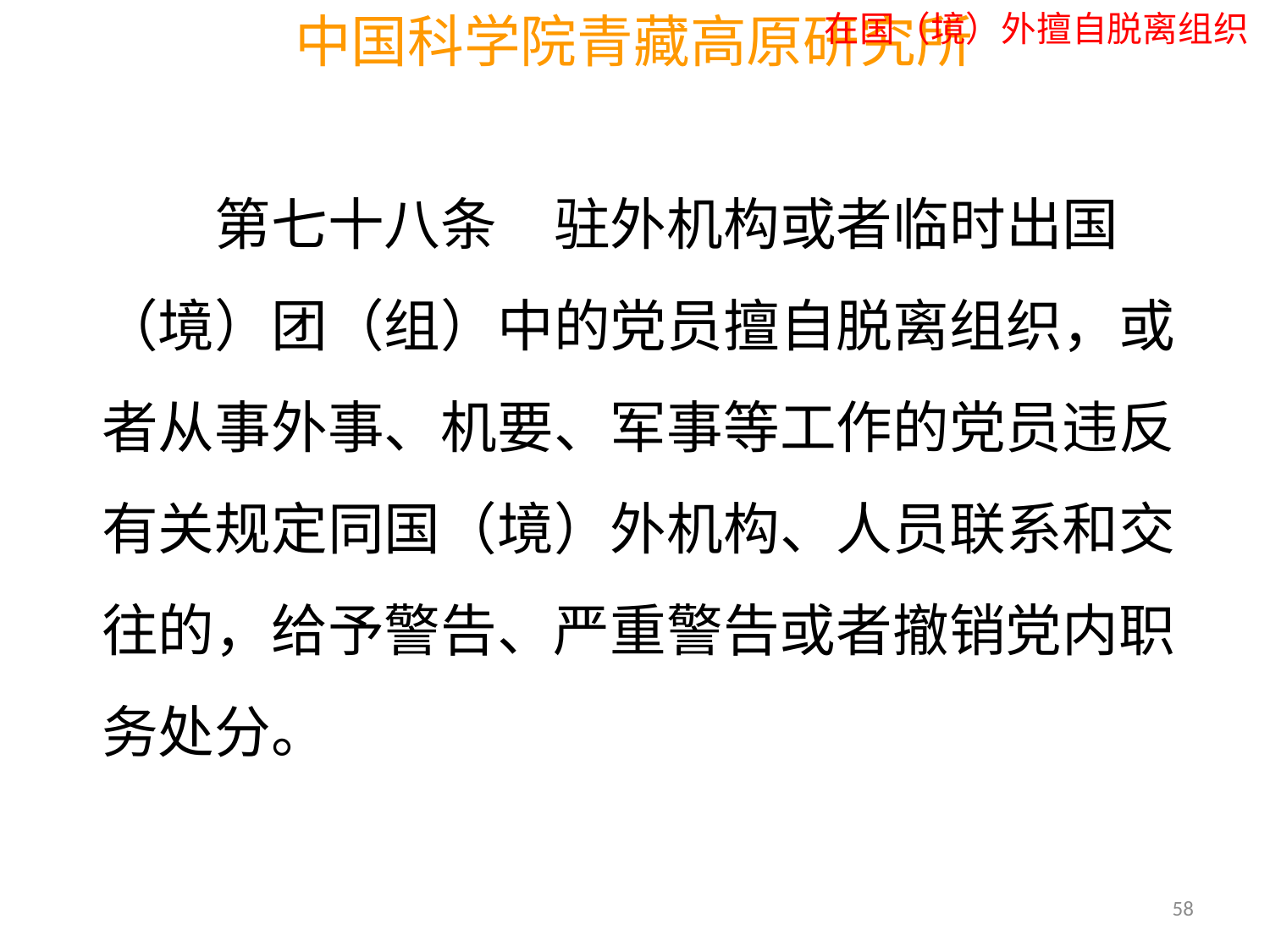

在国（境）外擅自脱离组织
　　第七十八条　驻外机构或者临时出国（境）团（组）中的党员擅自脱离组织，或者从事外事、机要、军事等工作的党员违反有关规定同国（境）外机构、人员联系和交往的，给予警告、严重警告或者撤销党内职务处分。
58